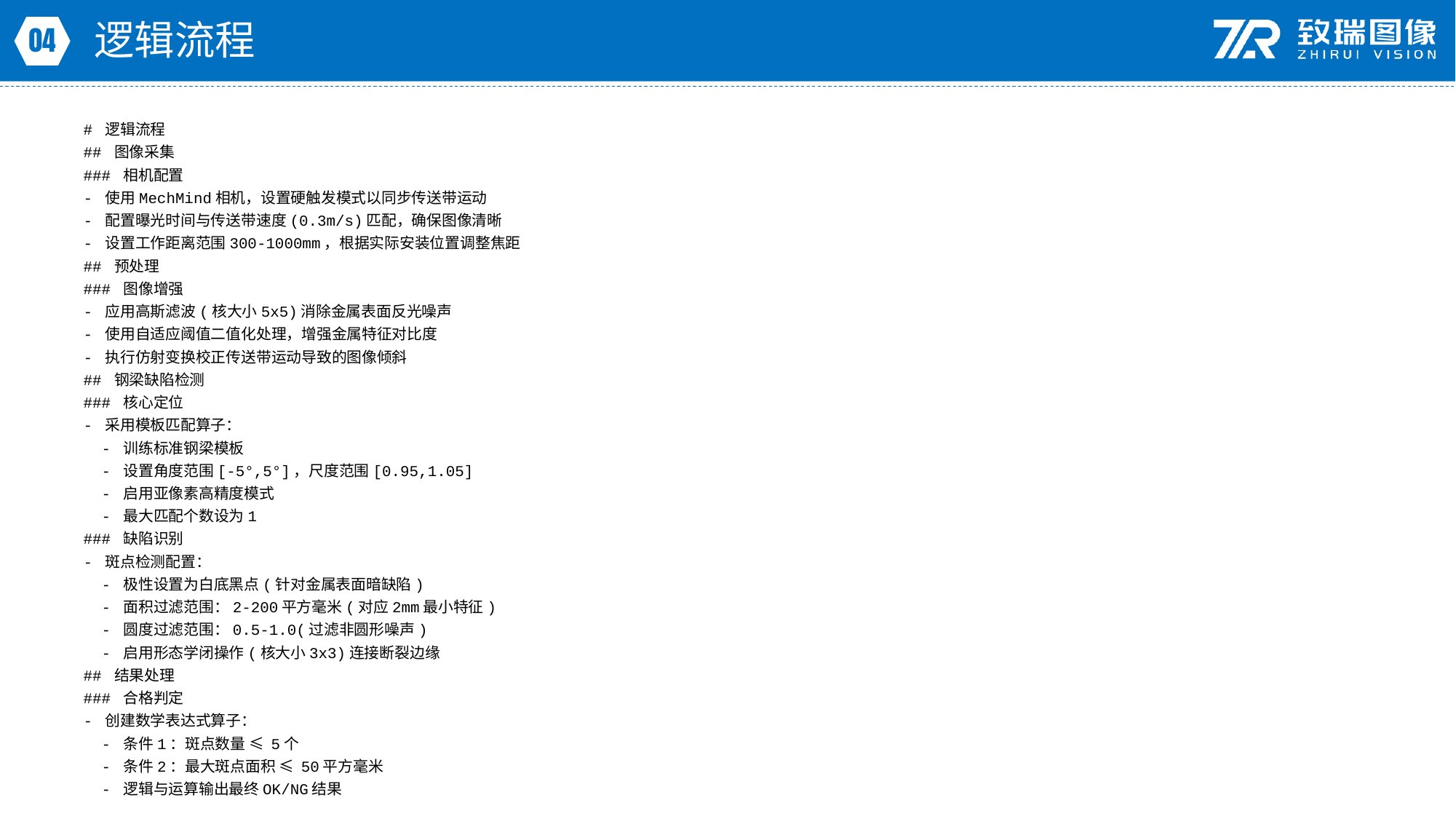

逻辑流程
04

# 逻辑流程
## 图像采集
### 相机配置
- 使用MechMind相机，设置硬触发模式以同步传送带运动
- 配置曝光时间与传送带速度(0.3m/s)匹配，确保图像清晰
- 设置工作距离范围300-1000mm，根据实际安装位置调整焦距
## 预处理
### 图像增强
- 应用高斯滤波(核大小5x5)消除金属表面反光噪声
- 使用自适应阈值二值化处理，增强金属特征对比度
- 执行仿射变换校正传送带运动导致的图像倾斜
## 钢梁缺陷检测
### 核心定位
- 采用模板匹配算子：
  - 训练标准钢梁模板
  - 设置角度范围[-5°,5°]，尺度范围[0.95,1.05]
  - 启用亚像素高精度模式
  - 最大匹配个数设为1
### 缺陷识别
- 斑点检测配置：
  - 极性设置为白底黑点(针对金属表面暗缺陷)
  - 面积过滤范围：2-200平方毫米(对应2mm最小特征)
  - 圆度过滤范围：0.5-1.0(过滤非圆形噪声)
  - 启用形态学闭操作(核大小3x3)连接断裂边缘
## 结果处理
### 合格判定
- 创建数学表达式算子：
  - 条件1：斑点数量 ≤ 5个
  - 条件2：最大斑点面积 ≤ 50平方毫米
  - 逻辑与运算输出最终OK/NG结果